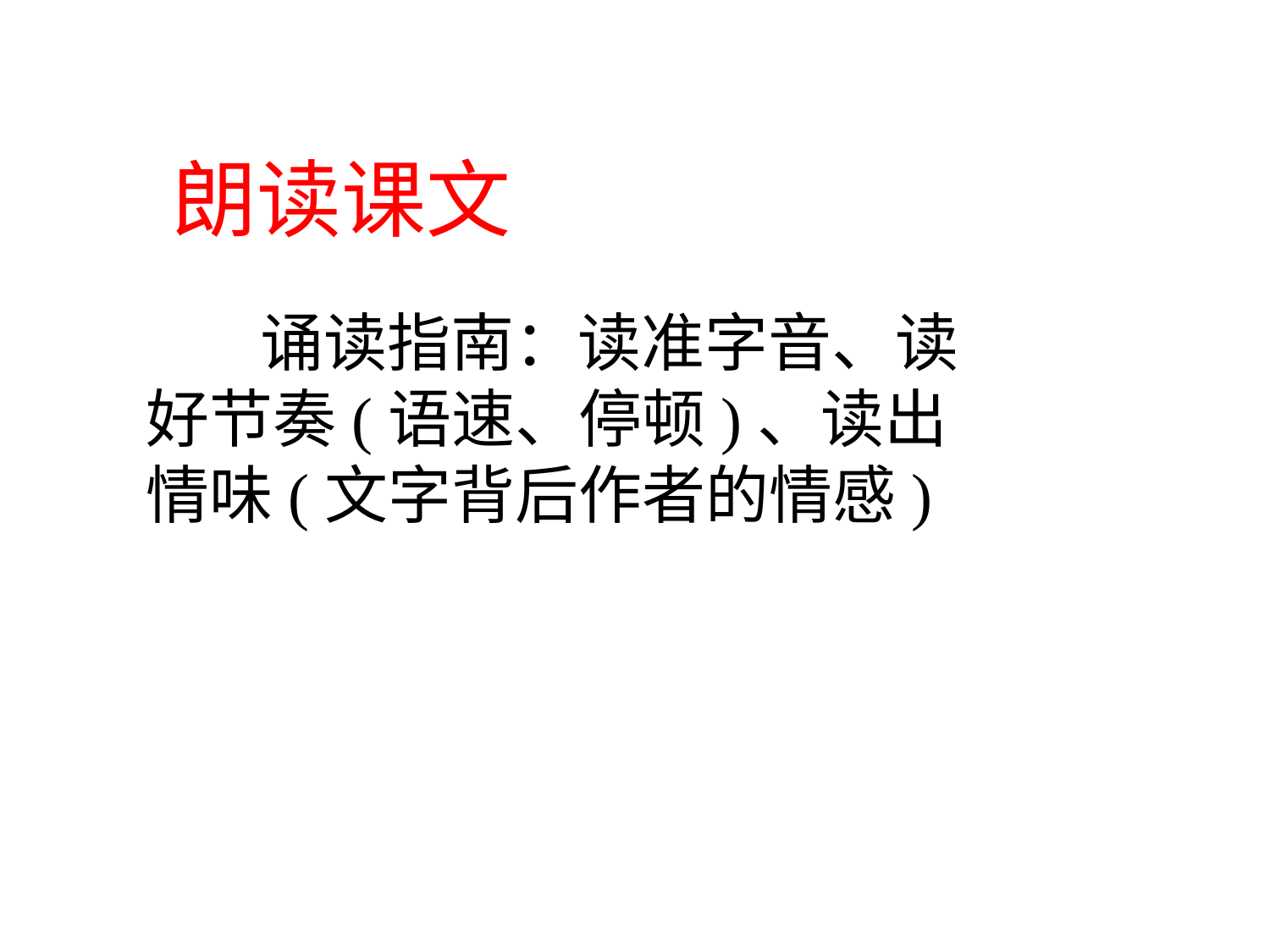

朗读课文
       诵读指南：读准字音、读好节奏(语速、停顿)、读出情味(文字背后作者的情感)